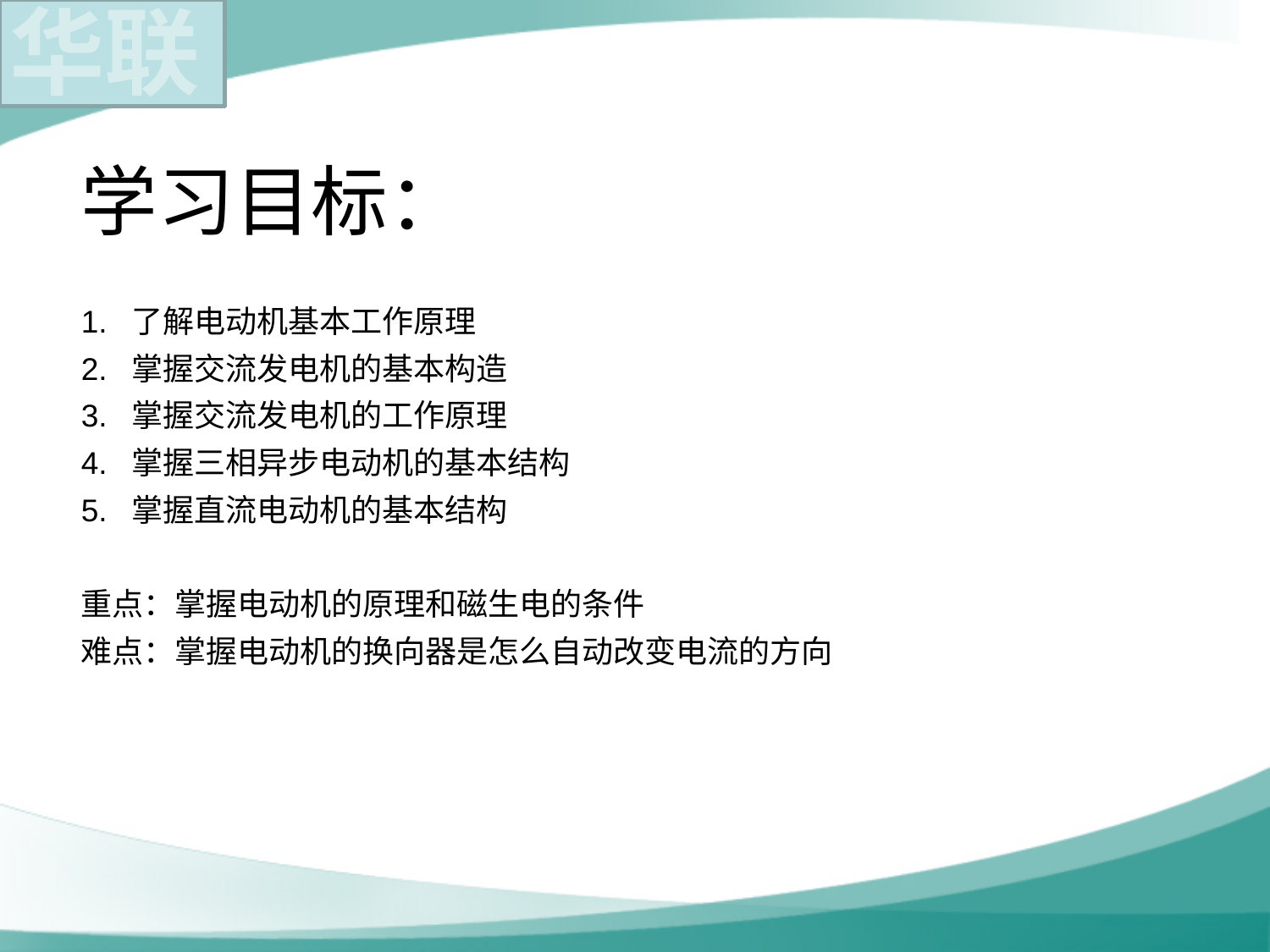

# 学习目标： 1.  了解电动机基本工作原理 2.  掌握交流发电机的基本构造 3.  掌握交流发电机的工作原理 4.  掌握三相异步电动机的基本结构 5.  掌握直流电动机的基本结构 重点：掌握电动机的原理和磁生电的条件 难点：掌握电动机的换向器是怎么自动改变电流的方向